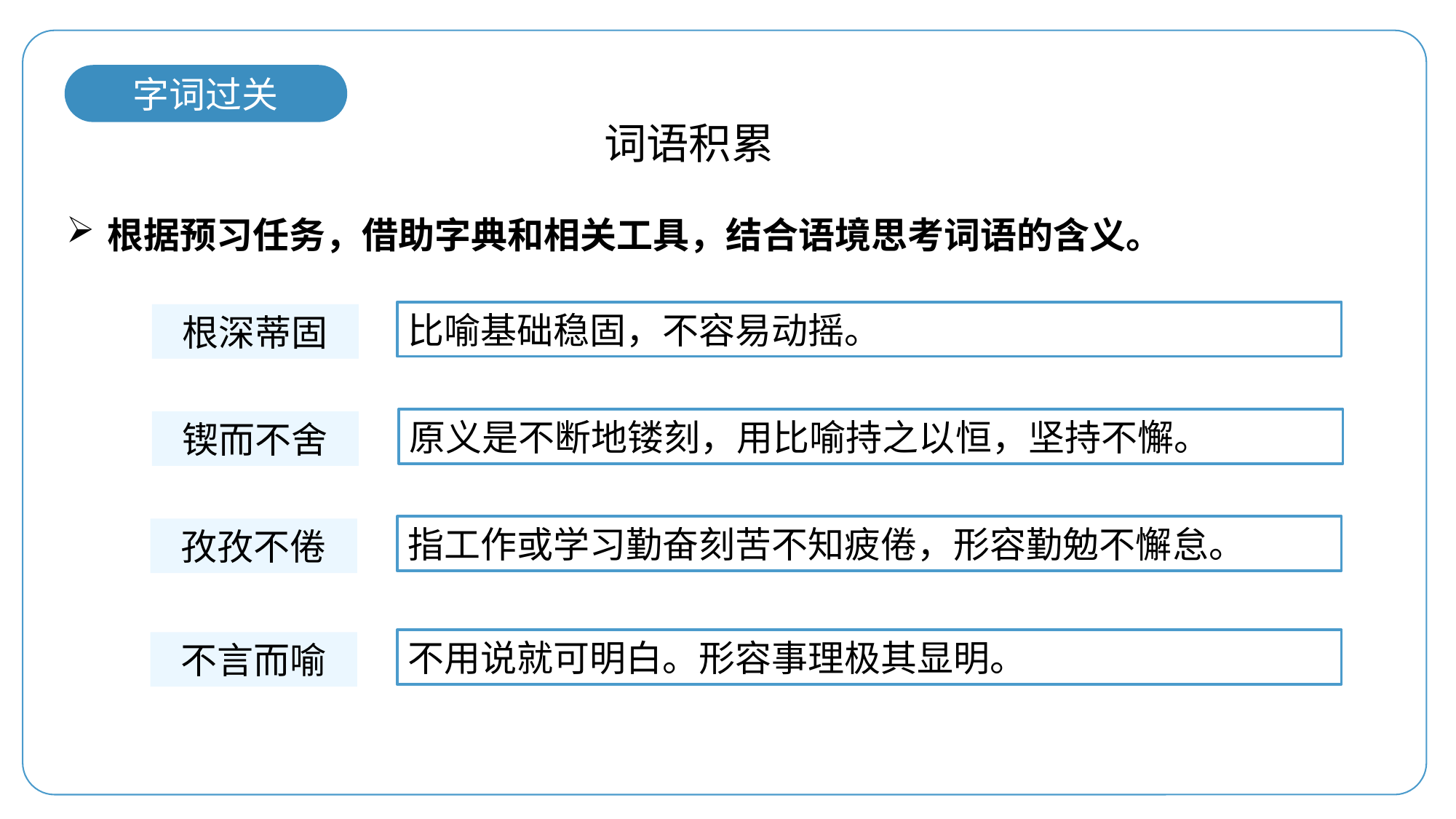

字词过关
词语积累
根据预习任务，借助字典和相关工具，结合语境思考词语的含义。
比喻基础稳固，不容易动摇。
根深蒂固
原义是不断地镂刻，用比喻持之以恒，坚持不懈。
锲而不舍
指工作或学习勤奋刻苦不知疲倦，形容勤勉不懈怠。
孜孜不倦
不用说就可明白。形容事理极其显明。
不言而喻